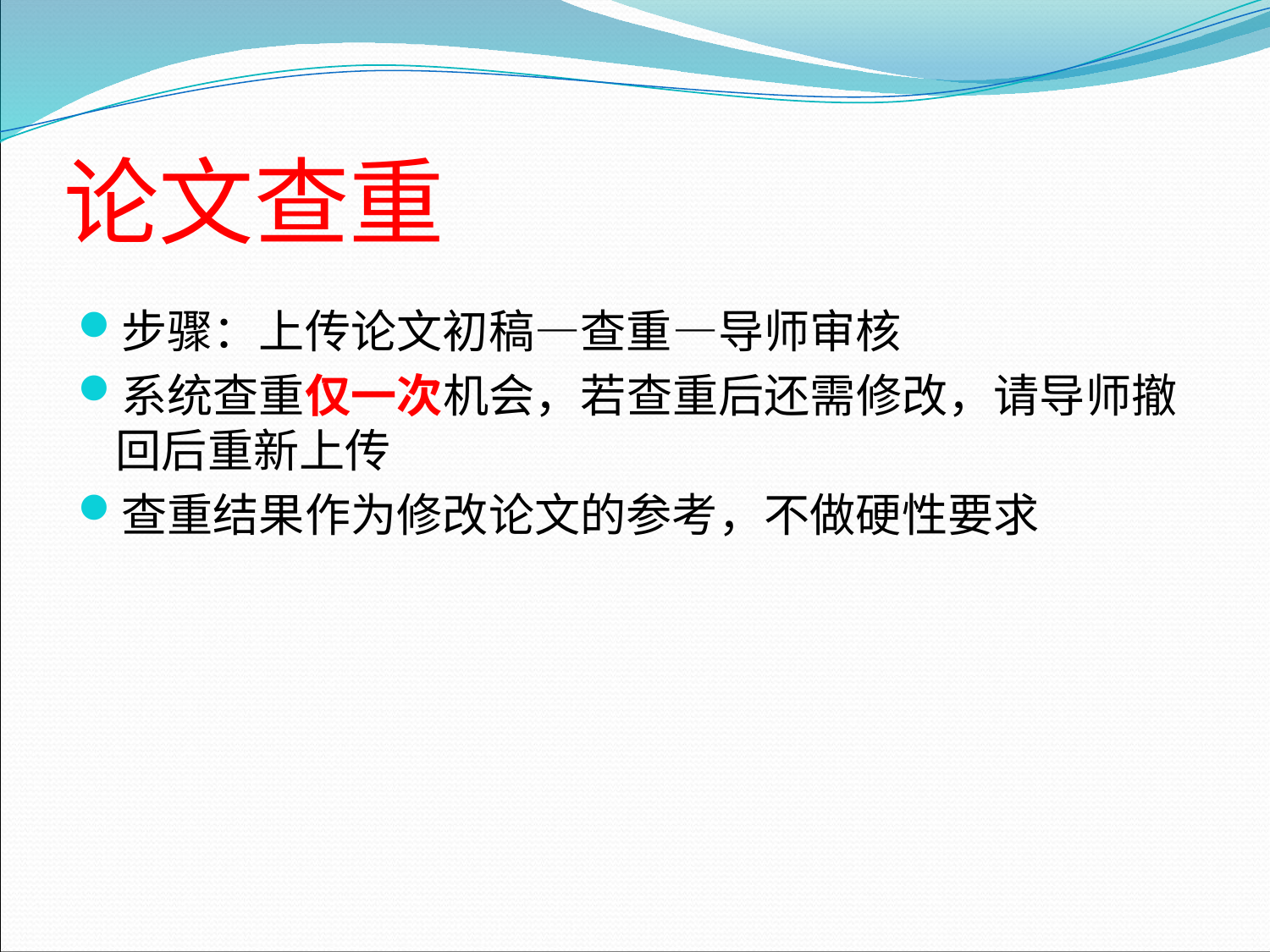

# 论文查重
步骤：上传论文初稿—查重—导师审核
系统查重仅一次机会，若查重后还需修改，请导师撤回后重新上传
查重结果作为修改论文的参考，不做硬性要求